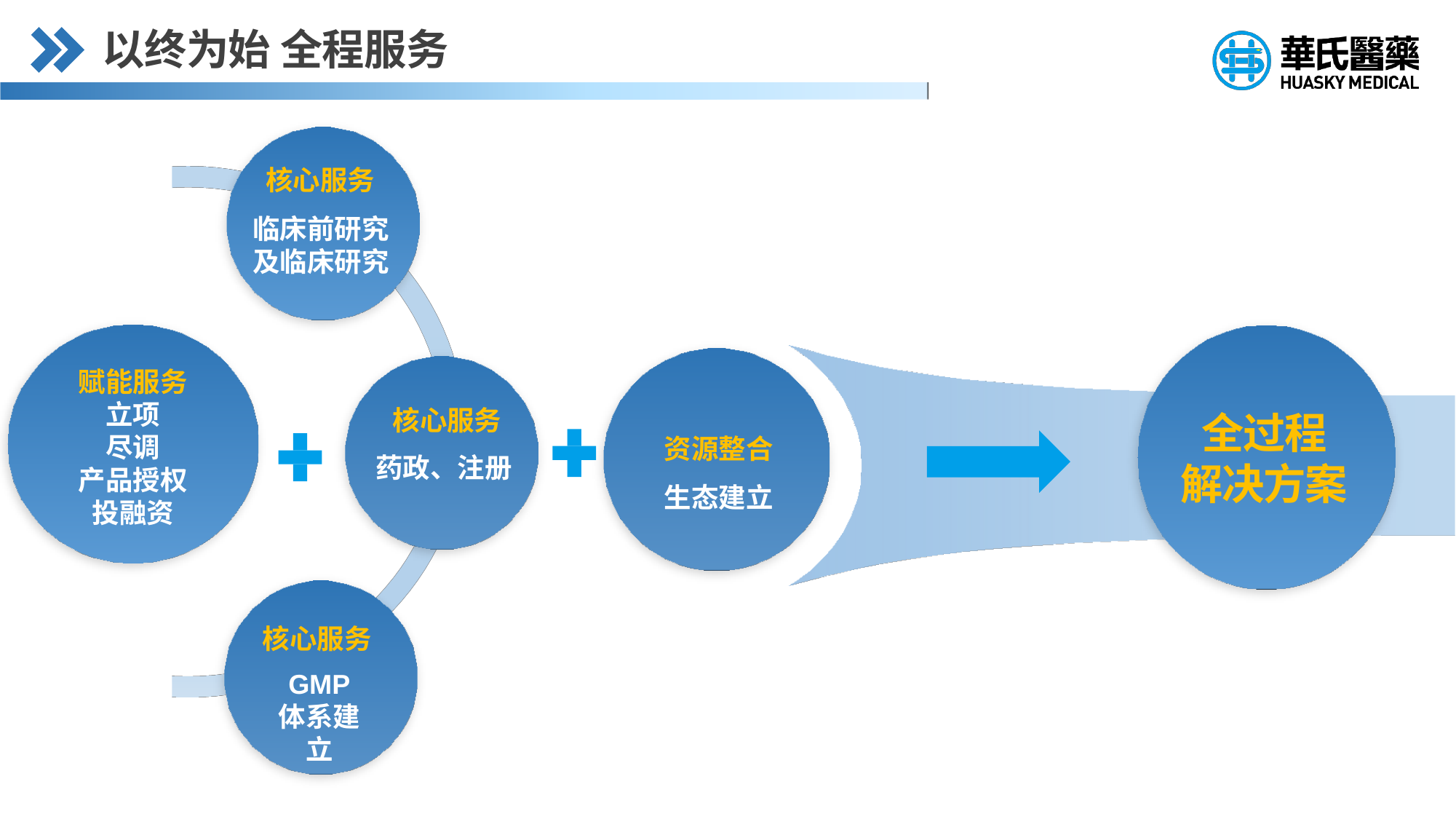

# 以终为始 全程服务

核心服务
临床前研究 及临床研究

赋能服务 立项 尽调
产品授权 投融资
核心服务
药政、注册
全过程
解决方案
资源整合 生态建立

核心服务
GMP
体系建立